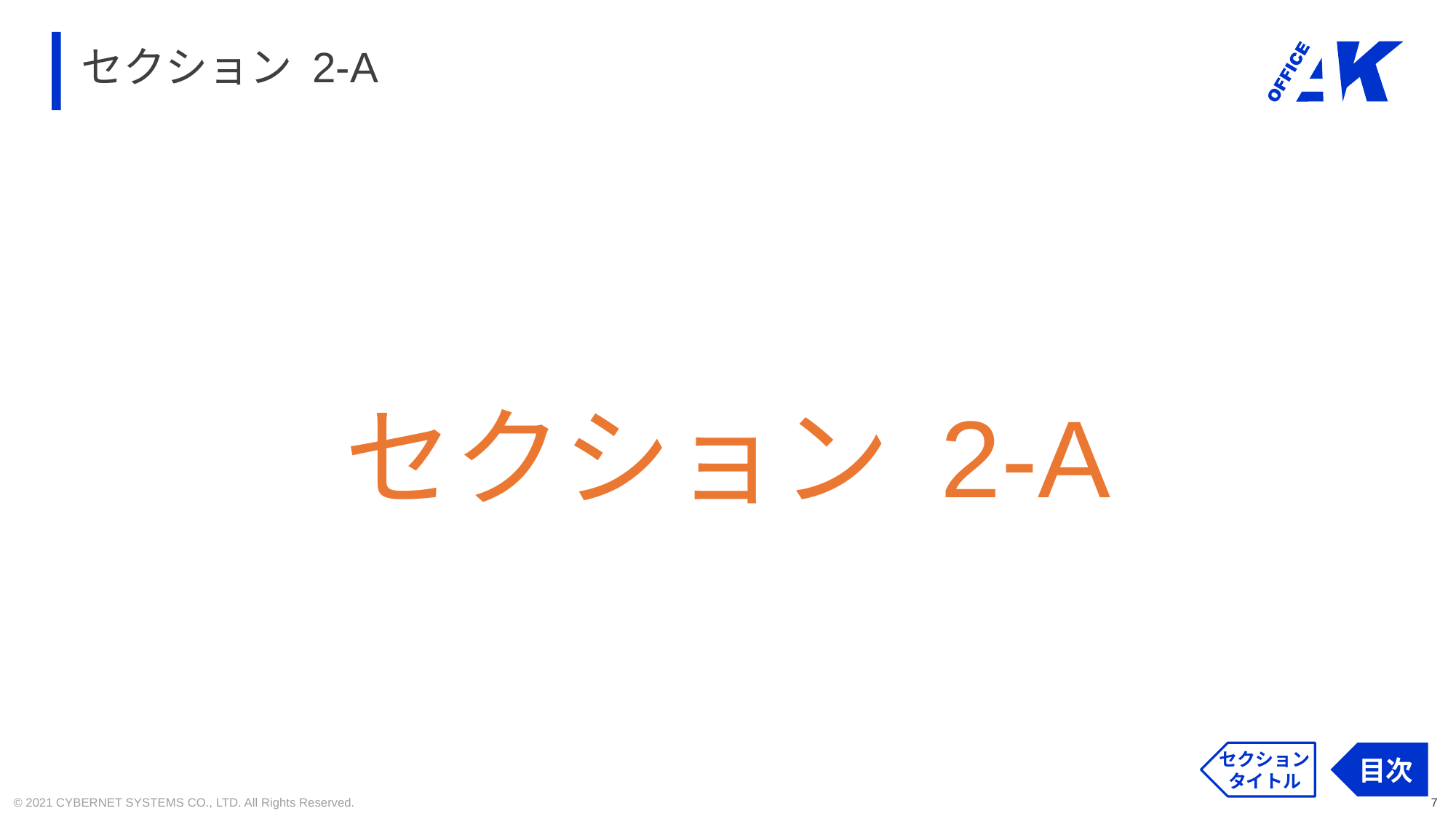

# セクション 2-A
セクション 2-A
セクション
タイトル
目次